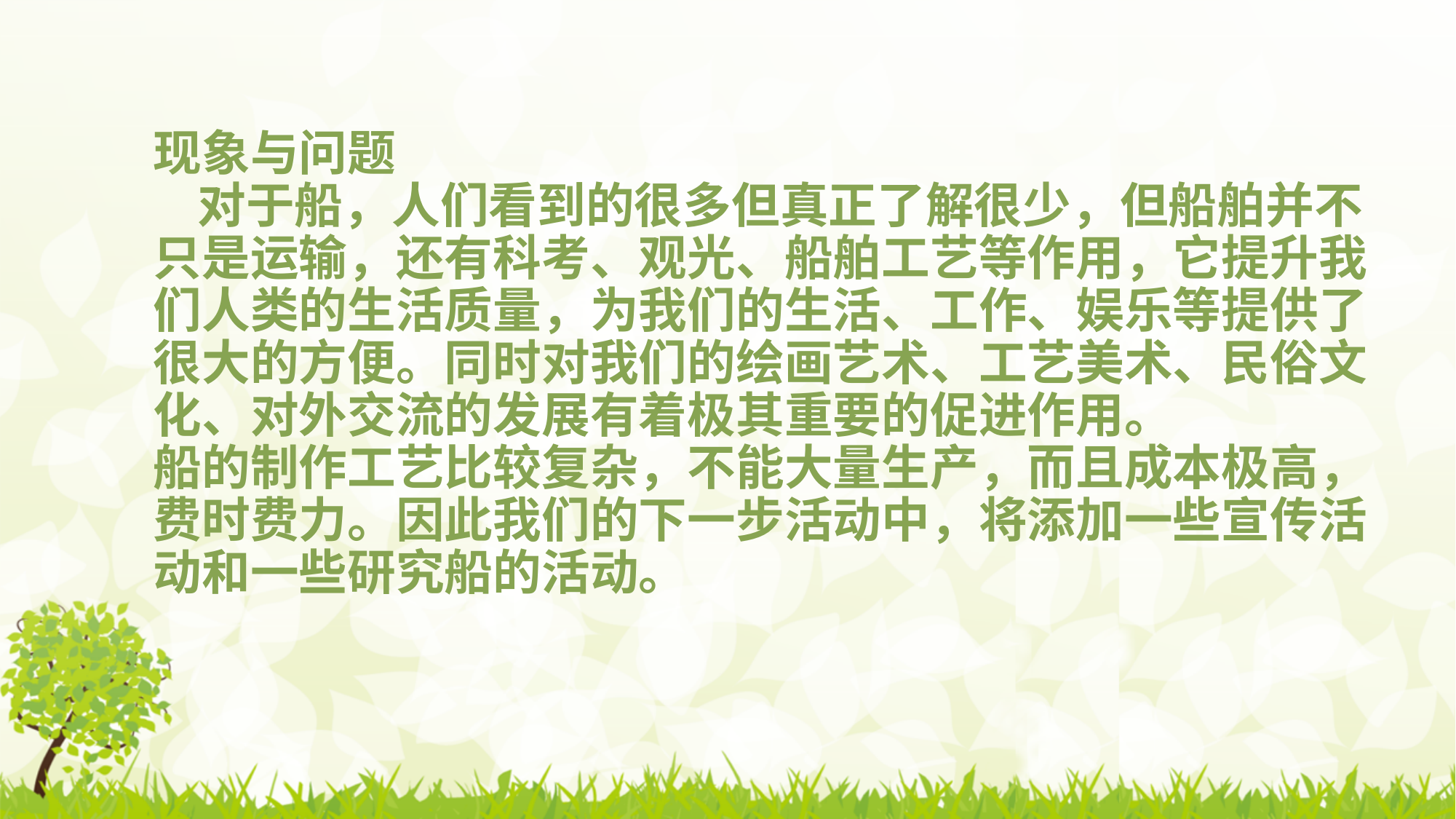

# 现象与问题 对于船，人们看到的很多但真正了解很少，但船舶并不只是运输，还有科考、观光、船舶工艺等作用，它提升我们人类的生活质量，为我们的生活、工作、娱乐等提供了很大的方便。同时对我们的绘画艺术、工艺美术、民俗文化、对外交流的发展有着极其重要的促进作用。 船的制作工艺比较复杂，不能大量生产，而且成本极高，费时费力。因此我们的下一步活动中，将添加一些宣传活动和一些研究船的活动。